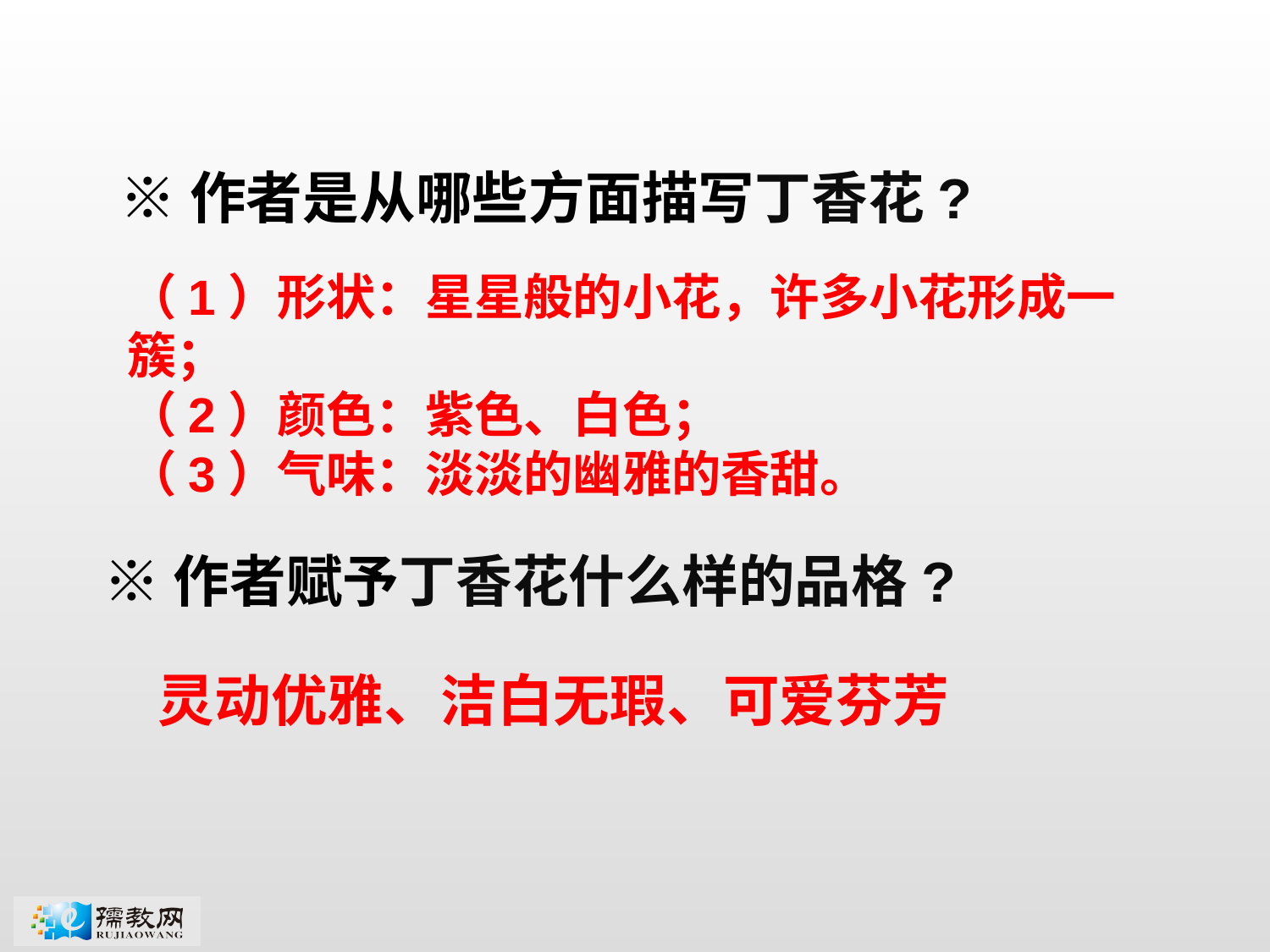

※作者是从哪些方面描写丁香花?
（1）形状：星星般的小花，许多小花形成一簇；
（2）颜色：紫色、白色；
（3）气味：淡淡的幽雅的香甜。
    ※作者赋予丁香花什么样的品格?
灵动优雅、洁白无瑕、可爱芬芳